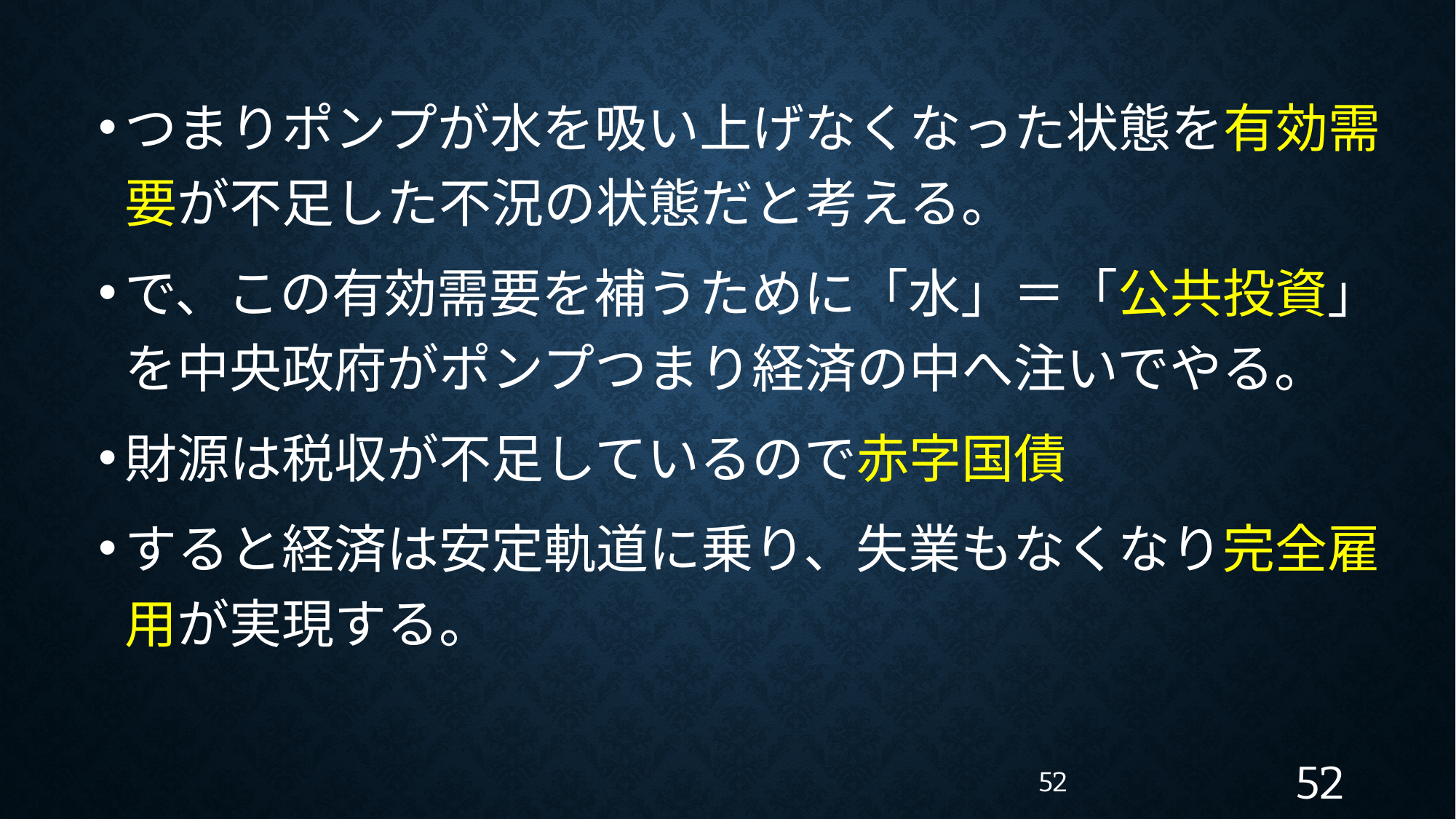

つまりポンプが水を吸い上げなくなった状態を有効需要が不足した不況の状態だと考える。
で、この有効需要を補うために「水」＝「公共投資」を中央政府がポンプつまり経済の中へ注いでやる。
財源は税収が不足しているので赤字国債
すると経済は安定軌道に乗り、失業もなくなり完全雇用が実現する。

52
52